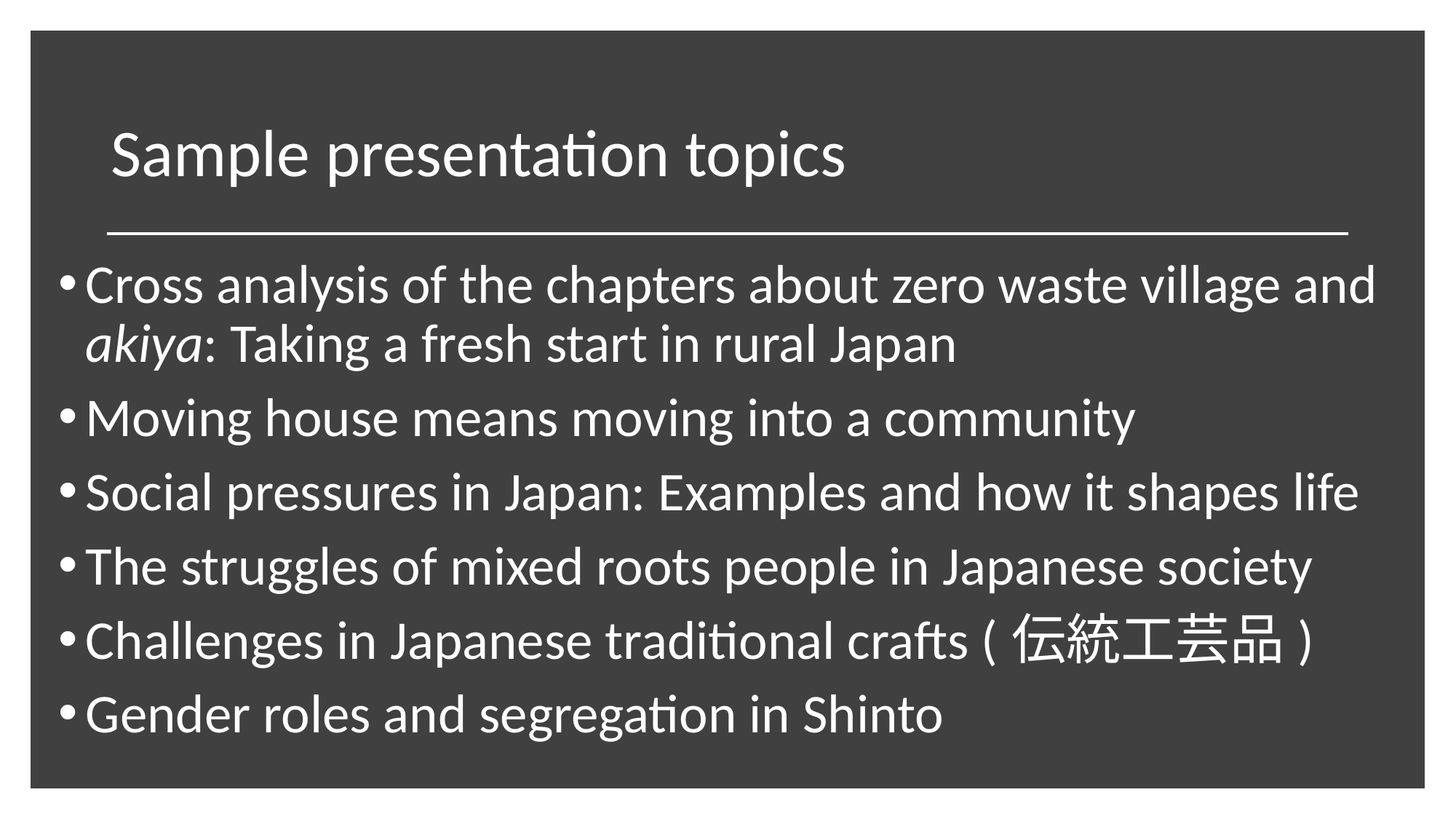

# Sample presentation topics
Cross analysis of the chapters about zero waste village and akiya: Taking a fresh start in rural Japan
Moving house means moving into a community
Social pressures in Japan: Examples and how it shapes life
The struggles of mixed roots people in Japanese society
Challenges in Japanese traditional crafts (伝統工芸品)
Gender roles and segregation in Shinto